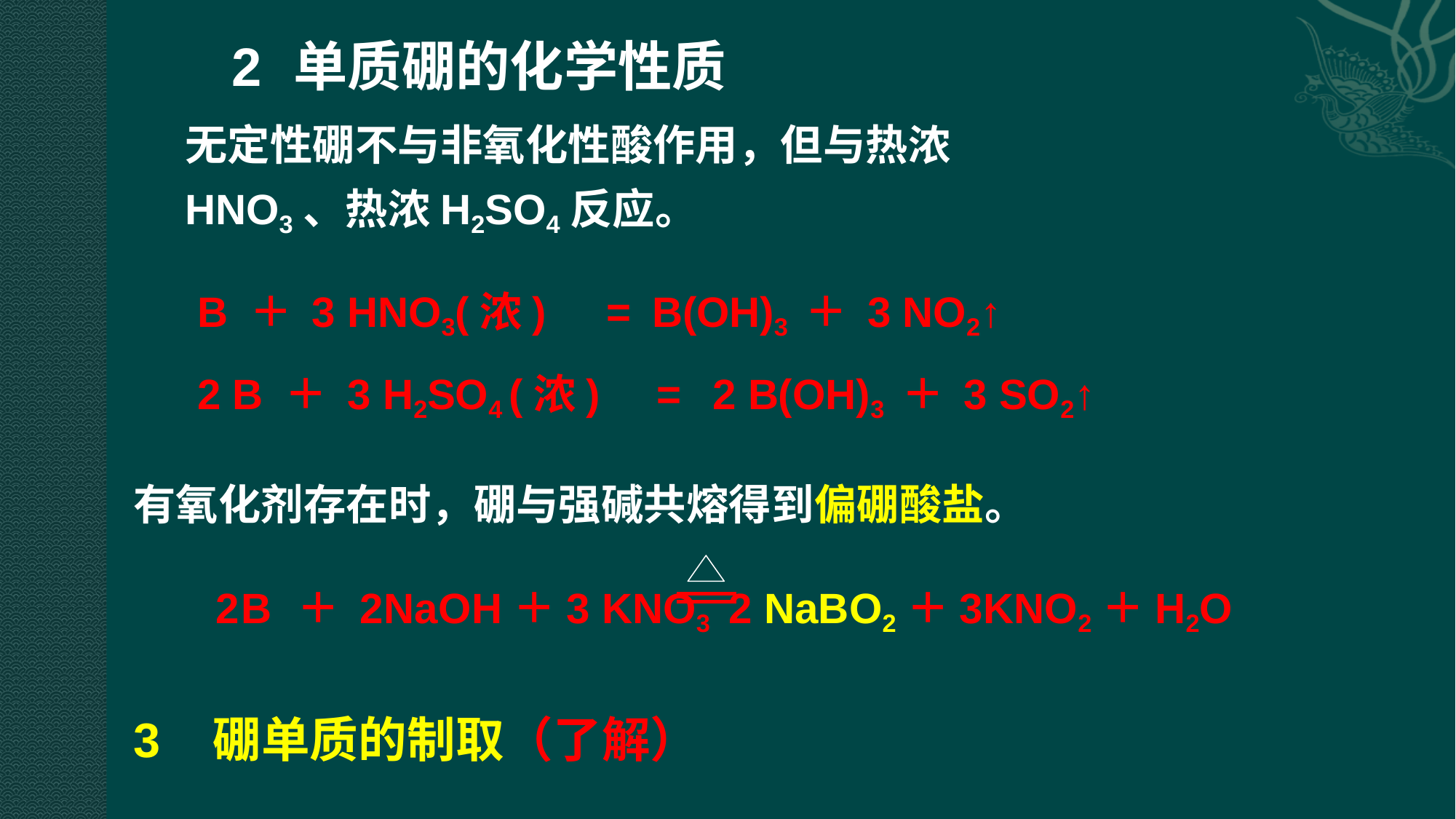

# 2	单质硼的化学性质
无定性硼不与非氧化性酸作用，但与热浓
HNO3、热浓H2SO4反应。
B ＋ 3 HNO3(浓)	=	B(OH)3 ＋ 3 NO2↑
2 B ＋ 3 H2SO4 (浓)	=	2 B(OH)3 ＋ 3 SO2↑

有氧化剂存在时，硼与强碱共熔得到偏硼酸盐。

2B ＋ 2NaOH＋3 KNO3	2 NaBO2＋3KNO2＋H2O

3	硼单质的制取（了解）